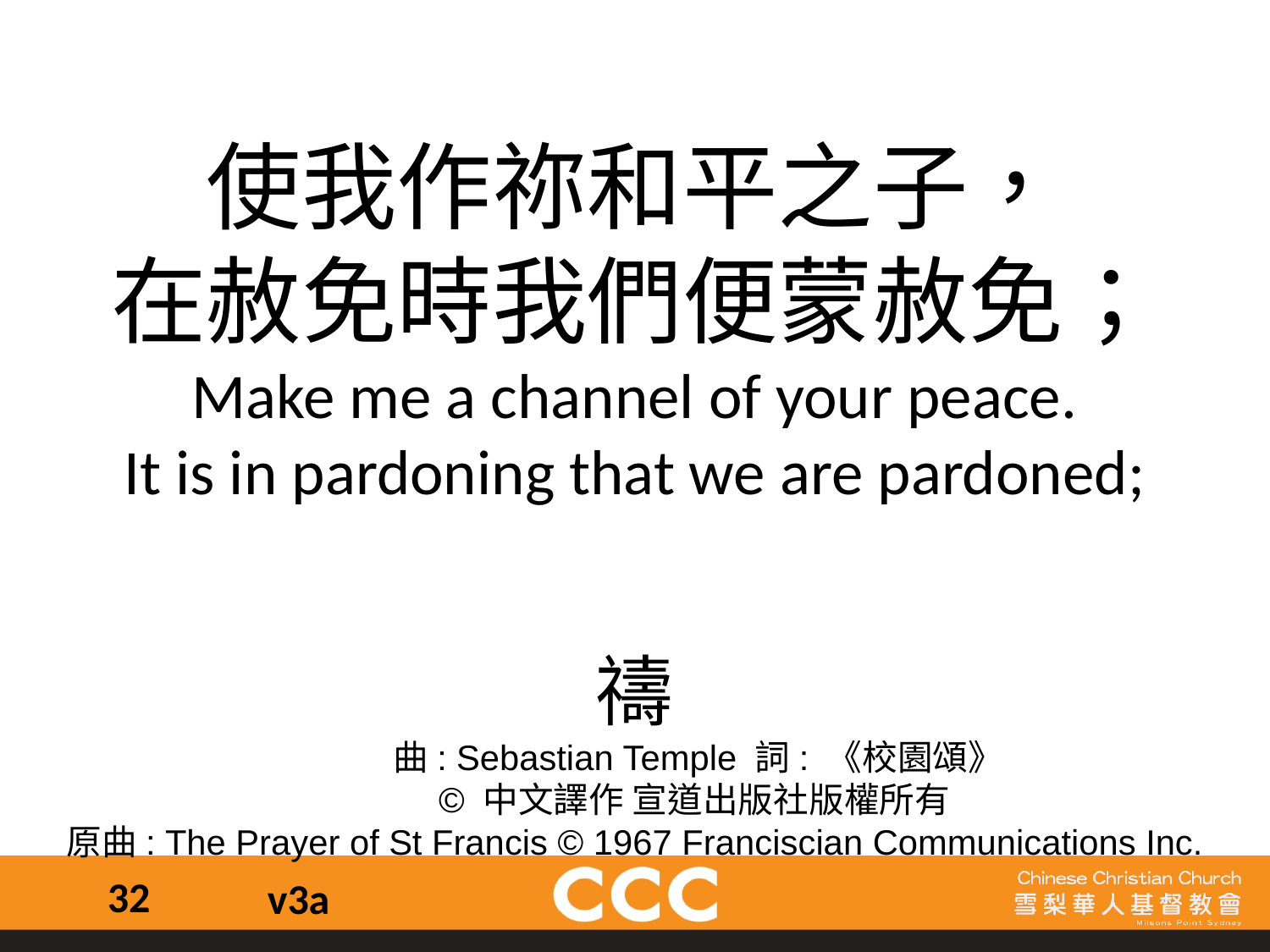

使我作祢和平之子，
在赦免時我們便蒙赦免；
Make me a channel of your peace.
It is in pardoning that we are pardoned;
禱
	曲: Sebastian Temple 詞: 《校園頌》
	© 中文譯作 宣道出版社版權所有
原曲: The Prayer of St Francis © 1967 Franciscian Communications Inc.
32
v3a